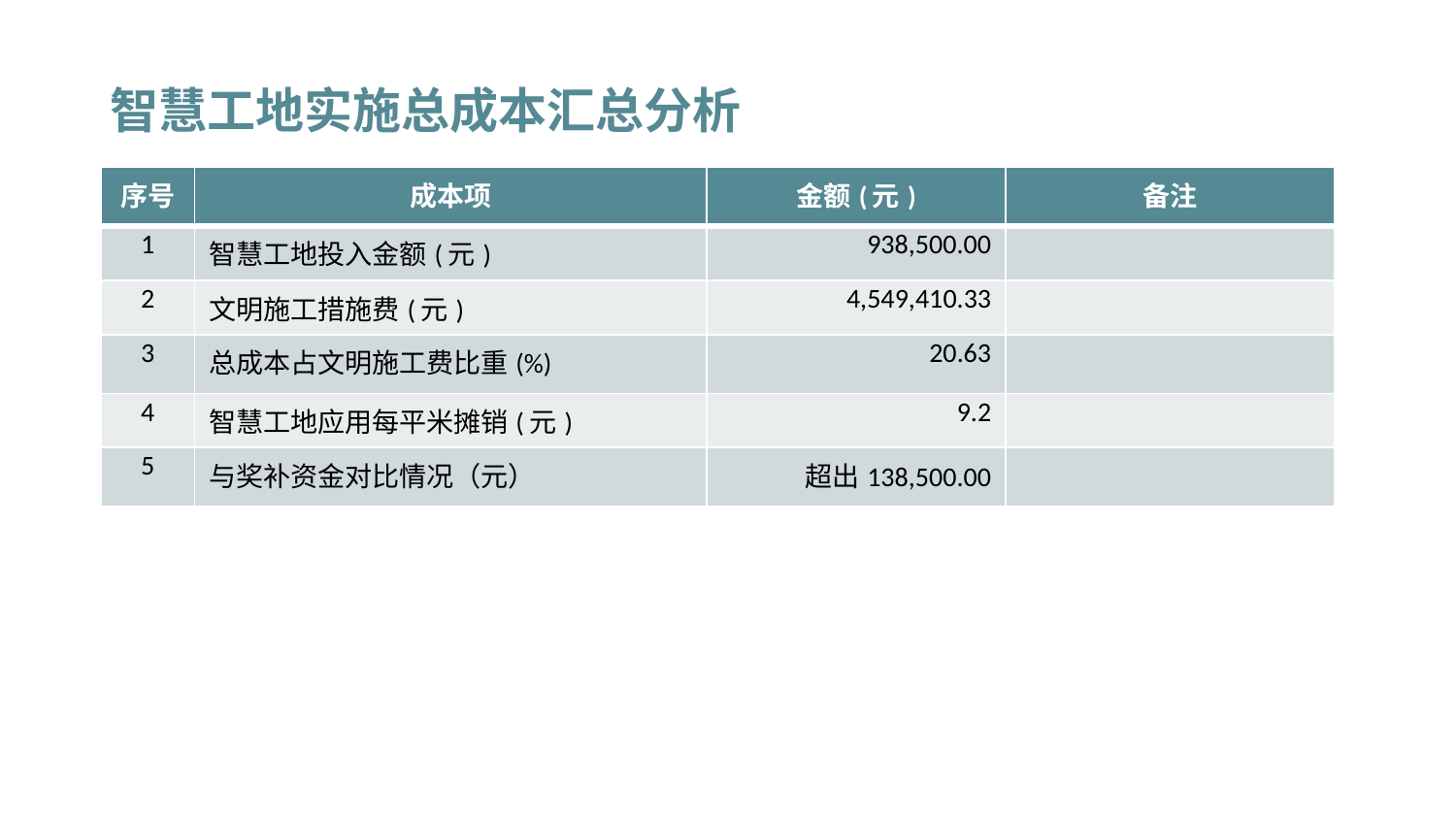

智慧工地实施总成本汇总分析
| 序号 | 成本项 | 金额(元) | 备注 |
| --- | --- | --- | --- |
| 1 | 智慧工地投入金额(元) | 938,500.00 |  |
| 2 | 文明施工措施费(元) | 4,549,410.33 |  |
| 3 | 总成本占文明施工费比重(%) | 20.63 |  |
| 4 | 智慧工地应用每平米摊销(元) | 9.2 |  |
| 5 | 与奖补资金对比情况（元） | 超出138,500.00 |  |